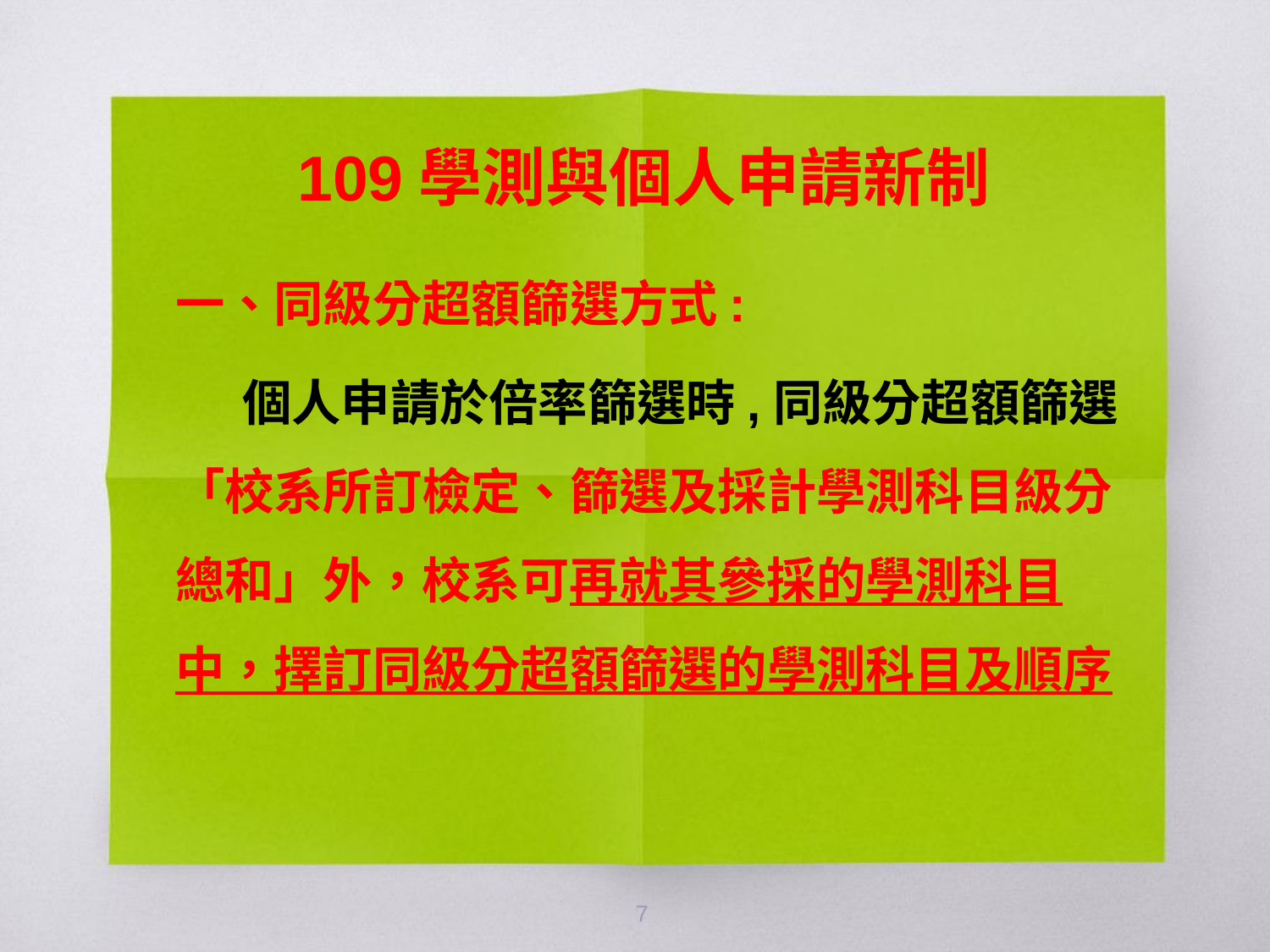

109學測與個人申請新制
一、同級分超額篩選方式:
      個人申請於倍率篩選時,同級分超額篩選「校系所訂檢定、篩選及採計學測科目級分總和」外，校系可再就其參採的學測科目中，擇訂同級分超額篩選的學測科目及順序

7